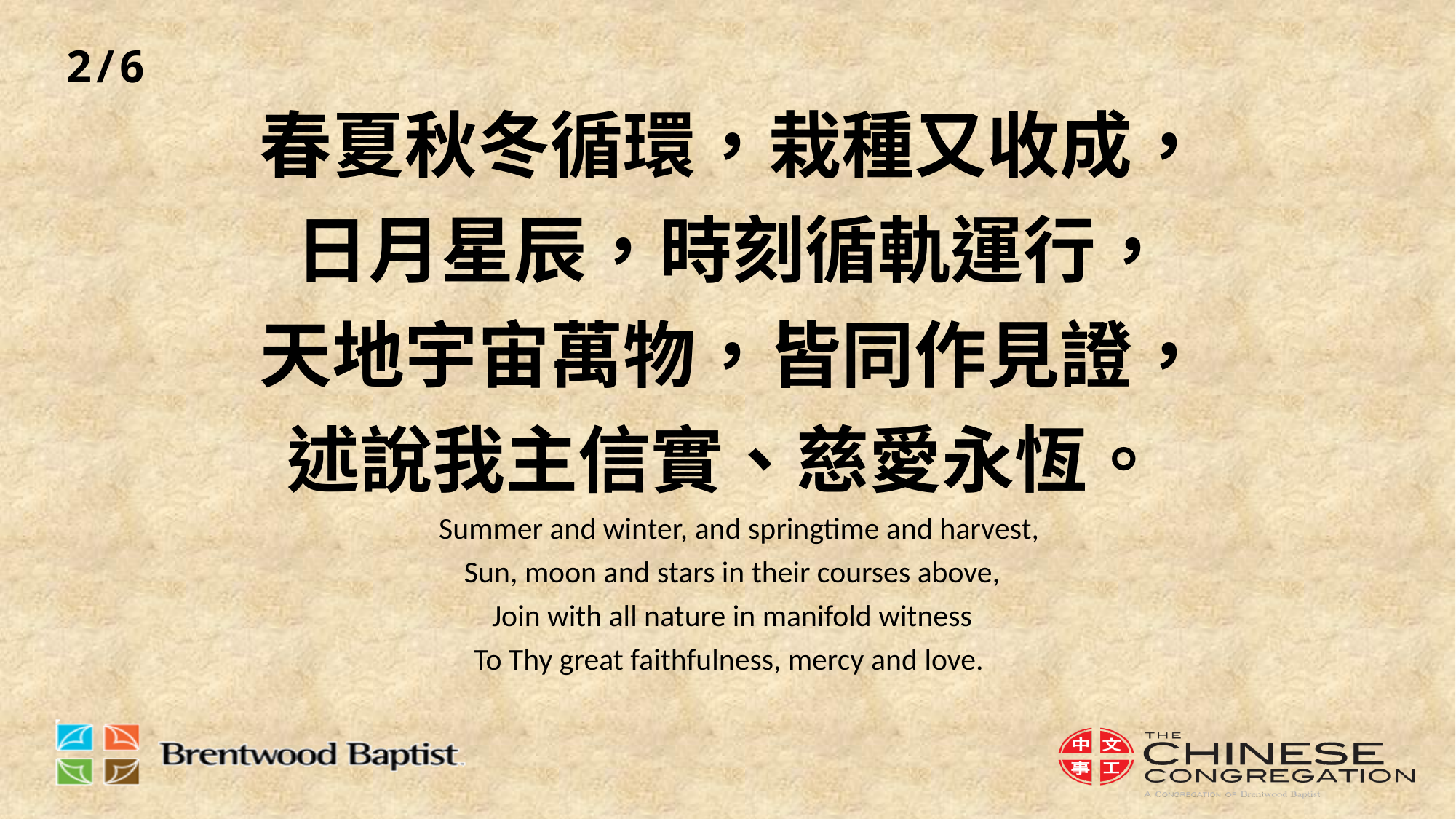

2/6
# 春夏秋冬循環，栽種又收成， 日月星辰，時刻循軌運行， 天地宇宙萬物，皆同作見證， 述說我主信實、慈愛永恆。 Summer and winter, and springtime and harvest, Sun, moon and stars in their courses above, Join with all nature in manifold witness To Thy great faithfulness, mercy and love.